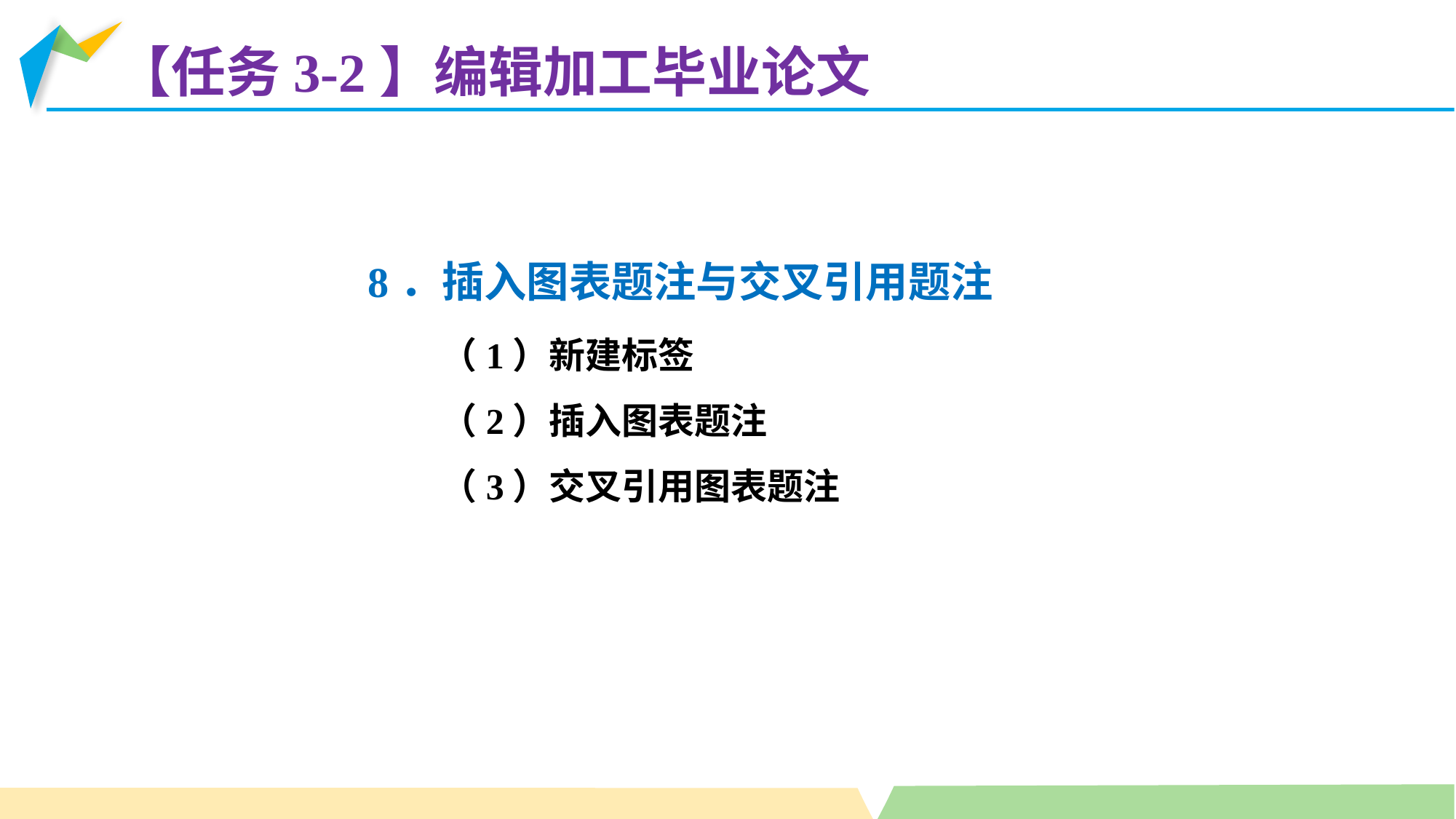

【任务3-2】编辑加工毕业论文
8．插入图表题注与交叉引用题注
（1）新建标签
（2）插入图表题注
（3）交叉引用图表题注